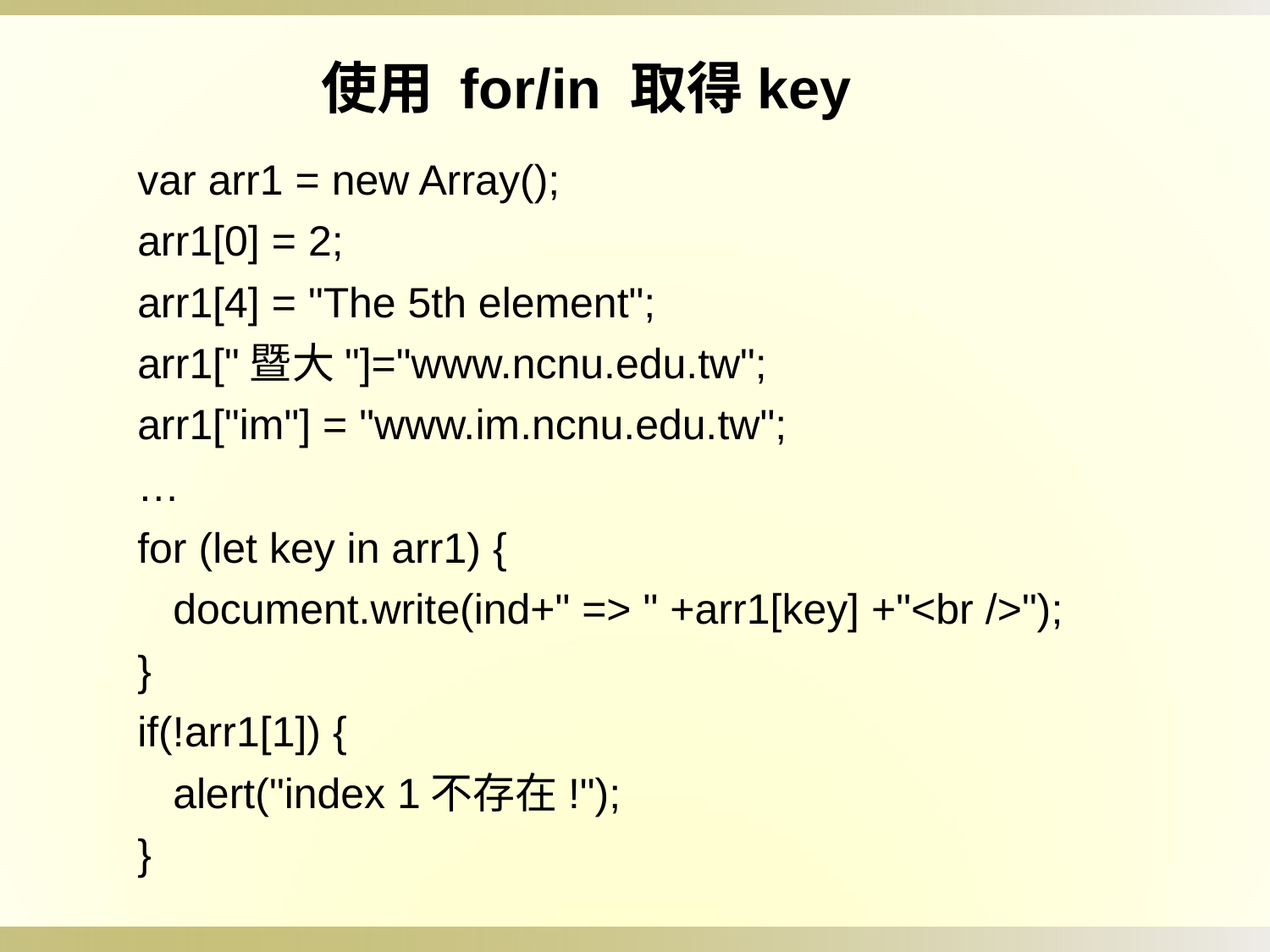

使用 for/in 取得key
var arr1 = new Array();
arr1[0] = 2;
arr1[4] = "The 5th element";
arr1["暨大"]="www.ncnu.edu.tw";
arr1["im"] = "www.im.ncnu.edu.tw";
…
for (let key in arr1) {
   document.write(ind+" => " +arr1[key] +"<br />");
}
if(!arr1[1]) {
   alert("index 1不存在!");
}